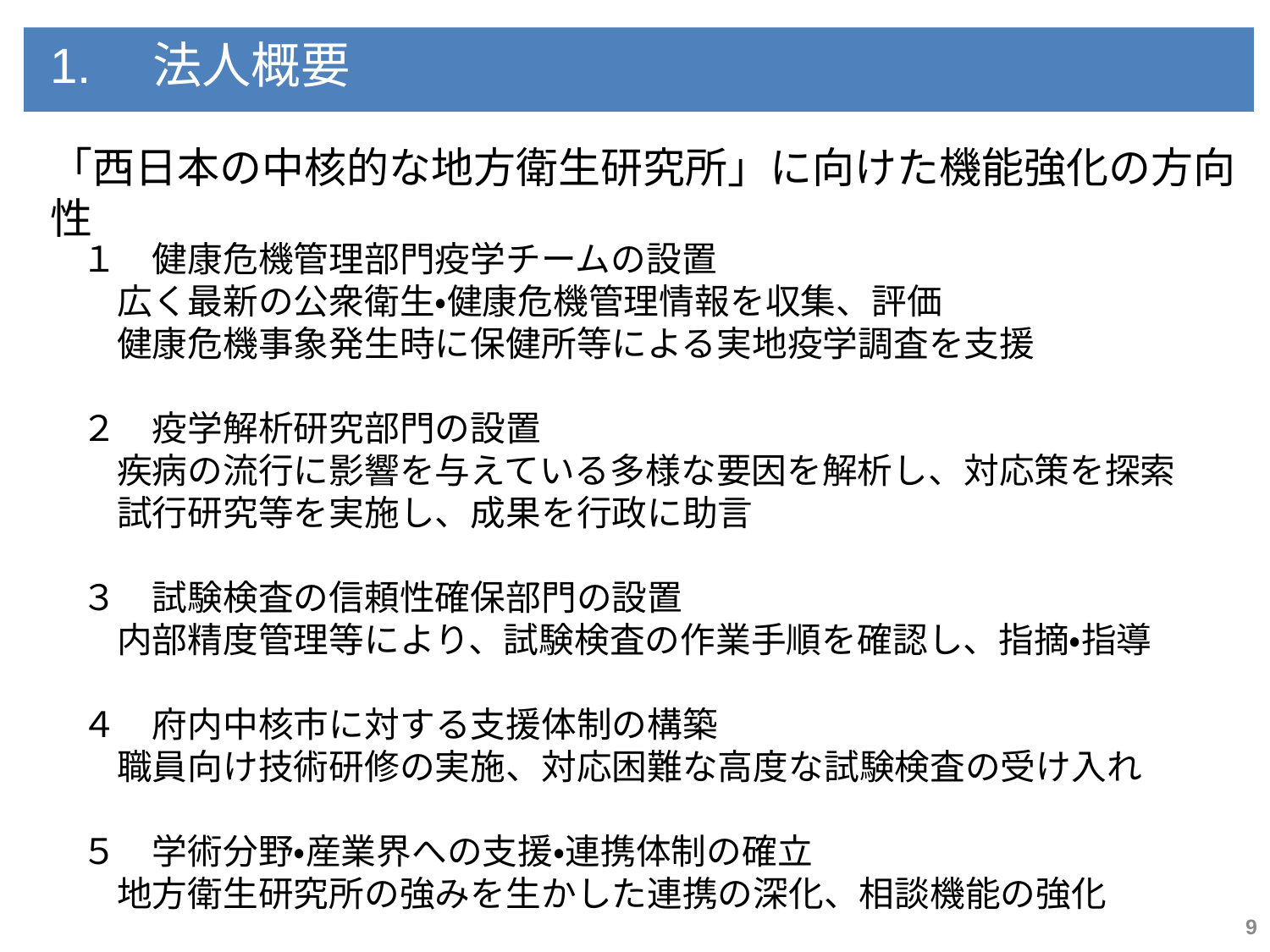

1.　法人概要
「西日本の中核的な地方衛生研究所」に向けた機能強化の方向性
１　健康危機管理部門疫学チームの設置
　広く最新の公衆衛生・健康危機管理情報を収集、評価
　健康危機事象発生時に保健所等による実地疫学調査を支援

２　疫学解析研究部門の設置
　疾病の流行に影響を与えている多様な要因を解析し、対応策を探索
　試行研究等を実施し、成果を行政に助言

３　試験検査の信頼性確保部門の設置
　内部精度管理等により、試験検査の作業手順を確認し、指摘・指導

４　府内中核市に対する支援体制の構築
　職員向け技術研修の実施、対応困難な高度な試験検査の受け入れ

５　学術分野・産業界への支援・連携体制の確立
　地方衛生研究所の強みを生かした連携の深化、相談機能の強化
9